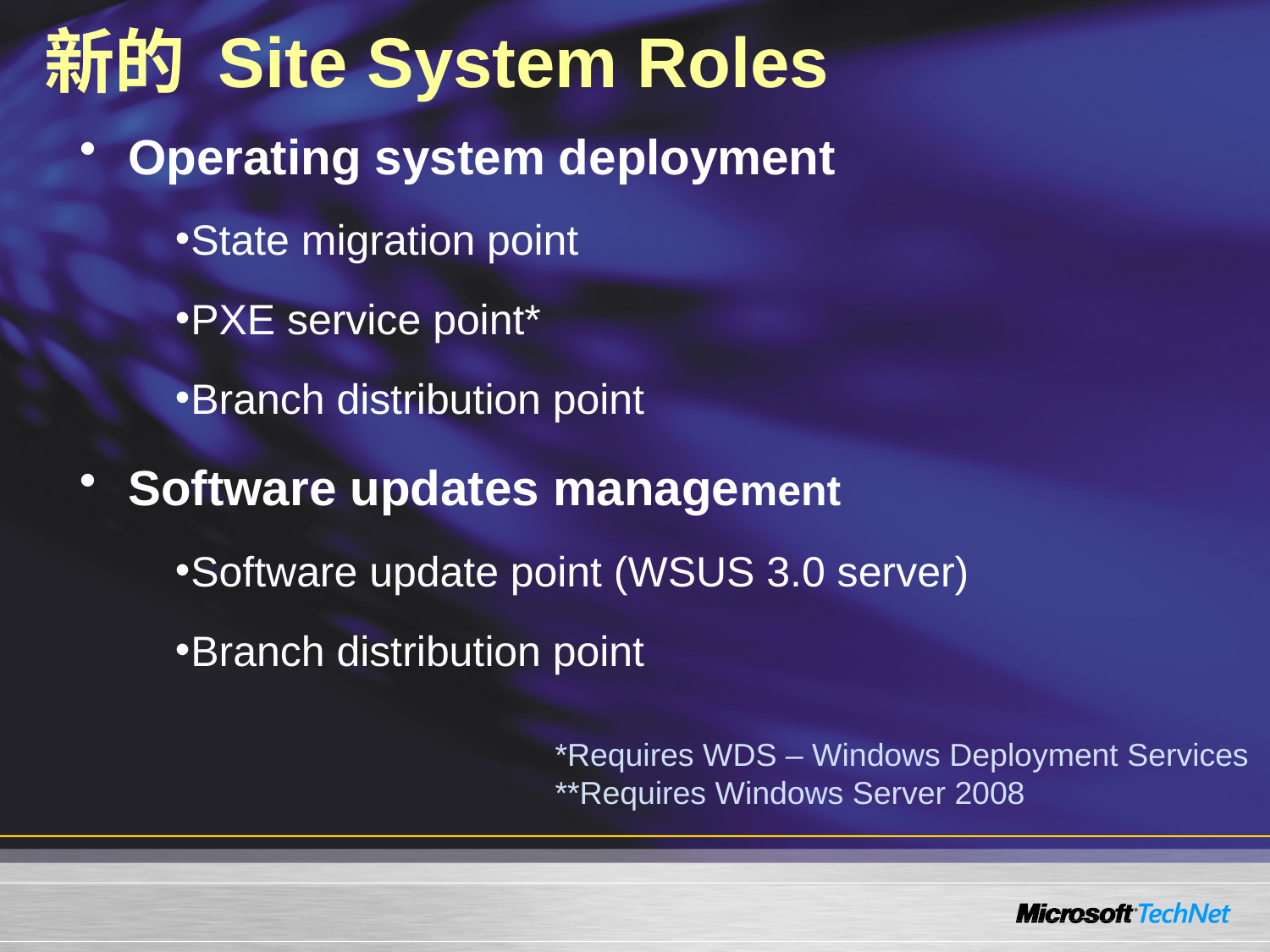

# 新的 Site System Roles
Operating system deployment
State migration point
PXE service point*
Branch distribution point
Software updates management
Software update point (WSUS 3.0 server)
Branch distribution point
*Requires WDS – Windows Deployment Services
**Requires Windows Server 2008